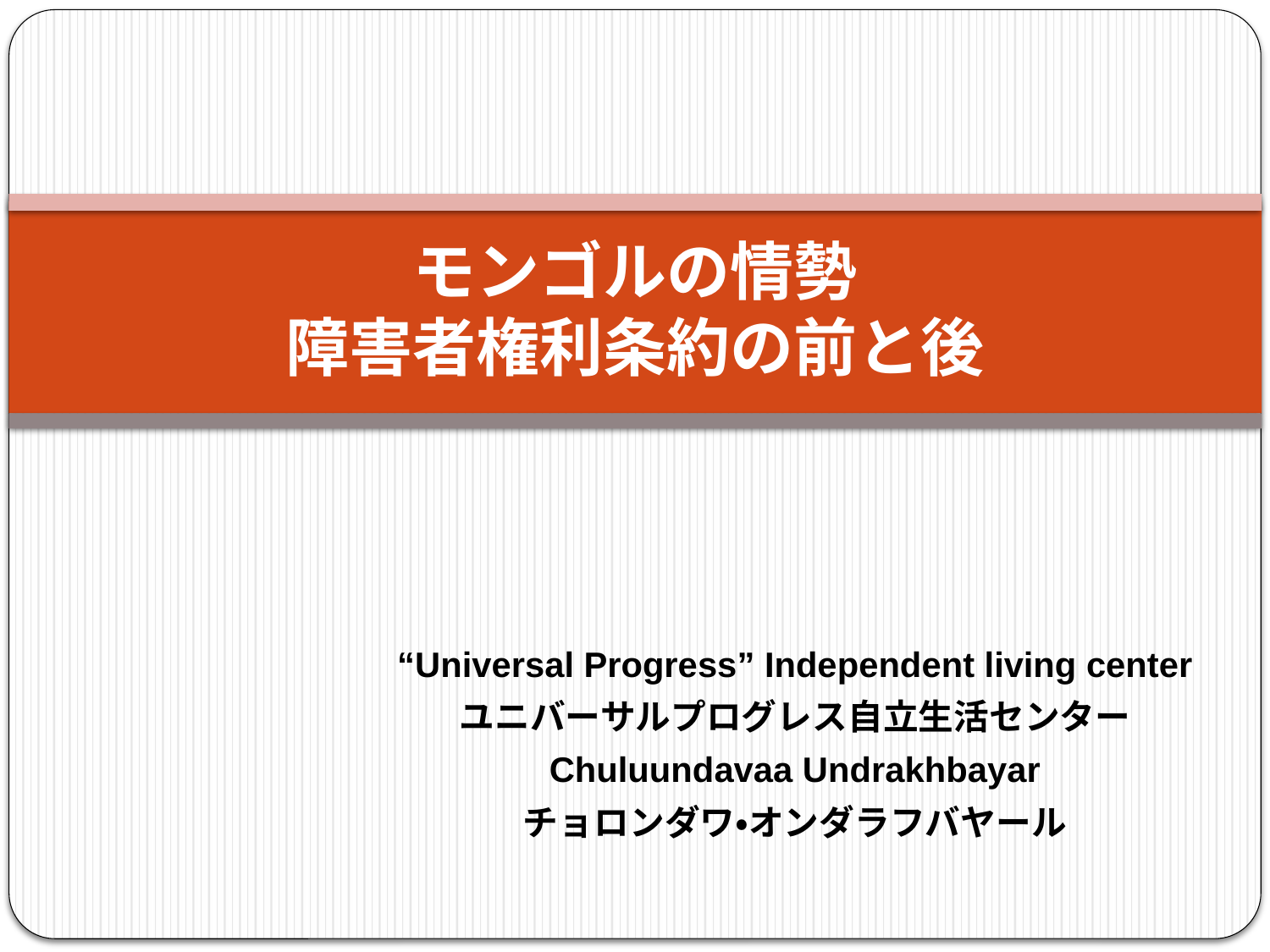

# モンゴルの情勢 障害者権利条約の前と後
“Universal Progress” Independent living center
ユニバーサルプログレス自立生活センター
Chuluundavaa Undrakhbayar
チョロンダワ・オンダラフバヤール